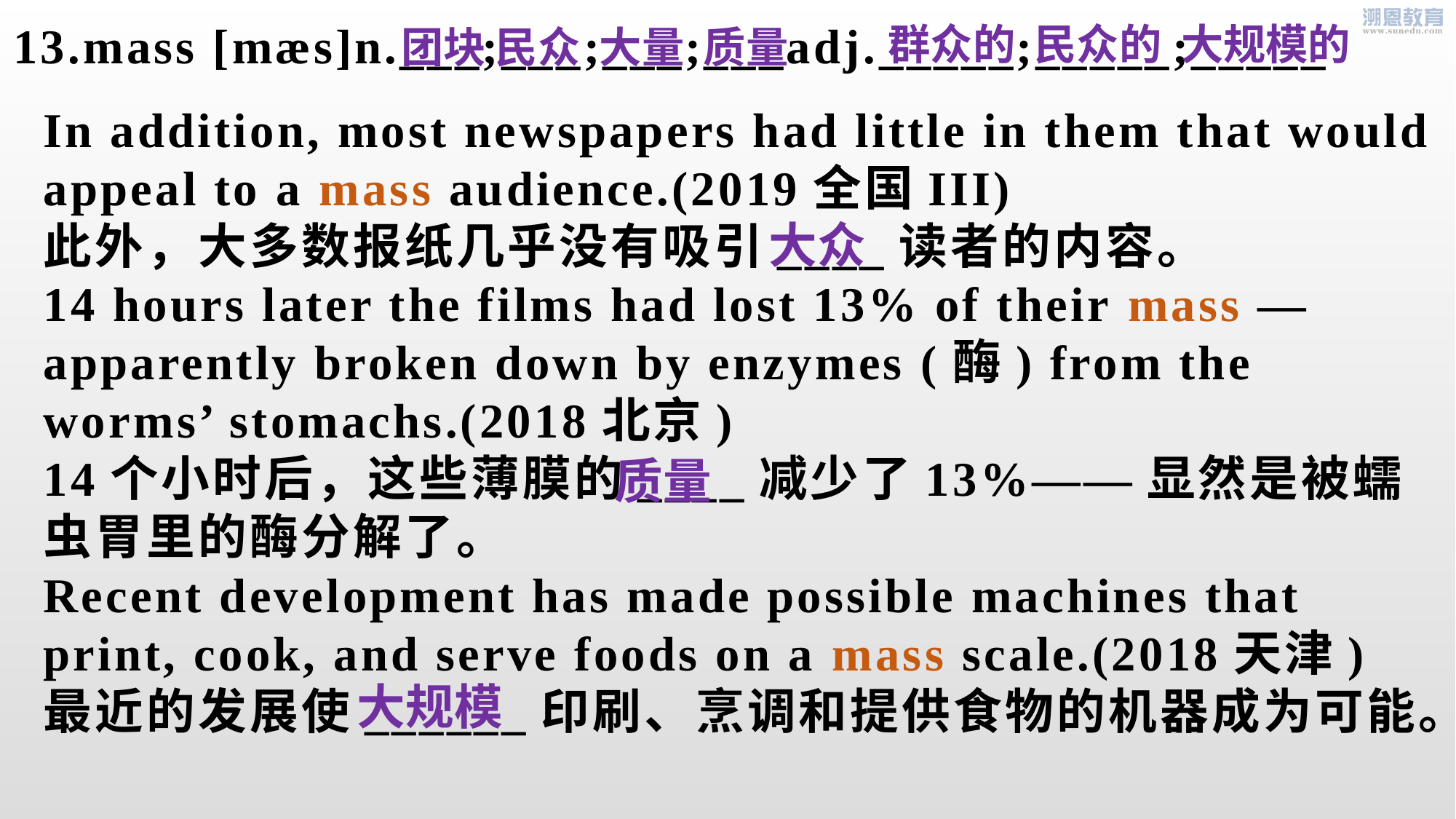

13.mass [mæs]n.___;___;___;___adj._____;_____;_____
群众的  民众的  大规模的
团块 民众  大量  质量
In addition, most newspapers had little in them that would appeal to a mass audience.(2019全国III)
此外，大多数报纸几乎没有吸引____读者的内容。
14 hours later the films had lost 13% of their mass — apparently broken down by enzymes (酶) from the worms’ stomachs.(2018北京)
14个小时后，这些薄膜的____减少了13%——显然是被蠕虫胃里的酶分解了。
Recent development has made possible machines that print, cook, and serve foods on a mass scale.(2018天津)
最近的发展使______印刷、烹调和提供食物的机器成为可能。
大众
质量
大规模